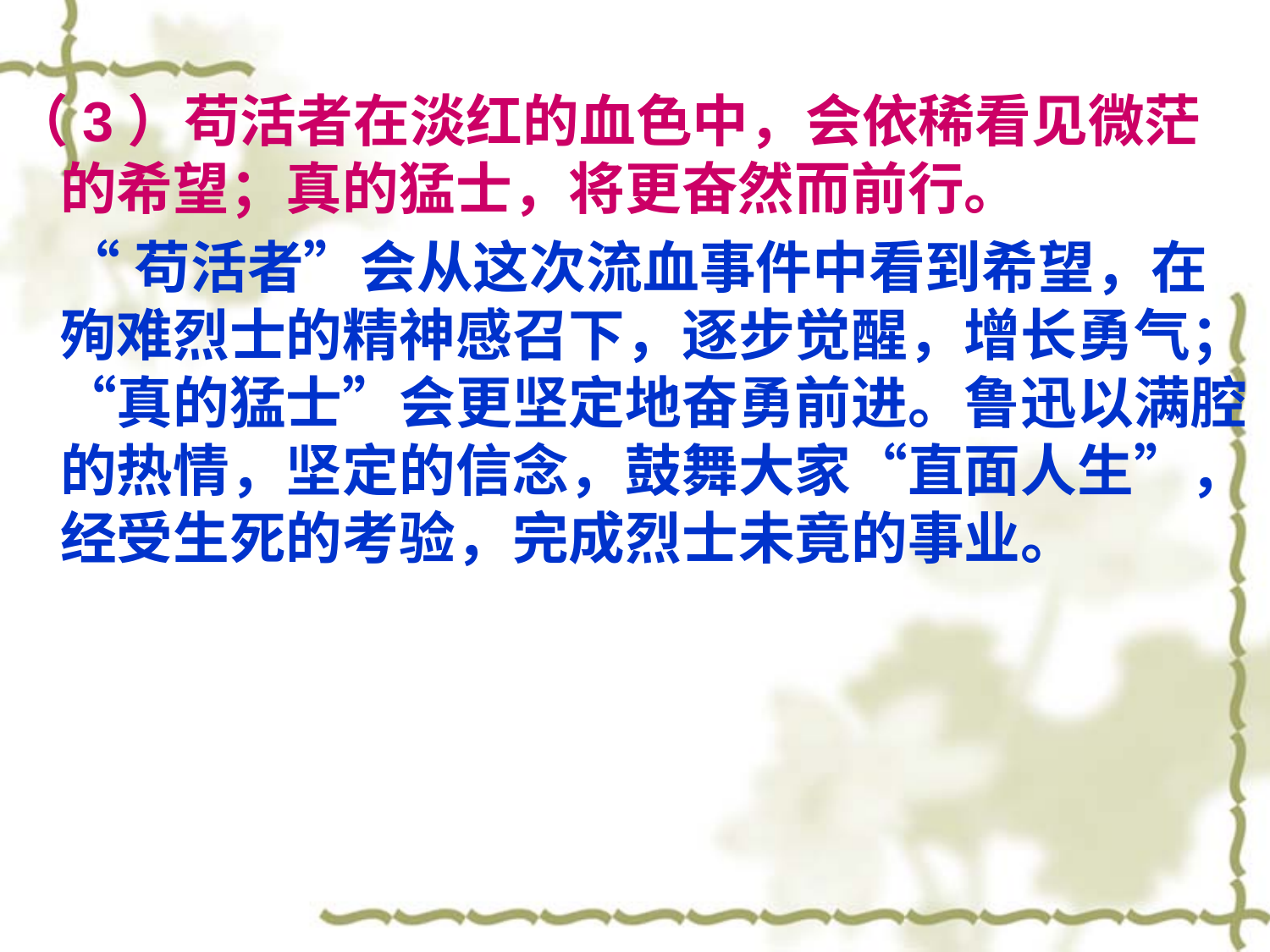

（3）苟活者在淡红的血色中，会依稀看见微茫的希望；真的猛士，将更奋然而前行。
    “苟活者”会从这次流血事件中看到希望，在殉难烈士的精神感召下，逐步觉醒，增长勇气；“真的猛士”会更坚定地奋勇前进。鲁迅以满腔的热情，坚定的信念，鼓舞大家“直面人生”，经受生死的考验，完成烈士未竟的事业。